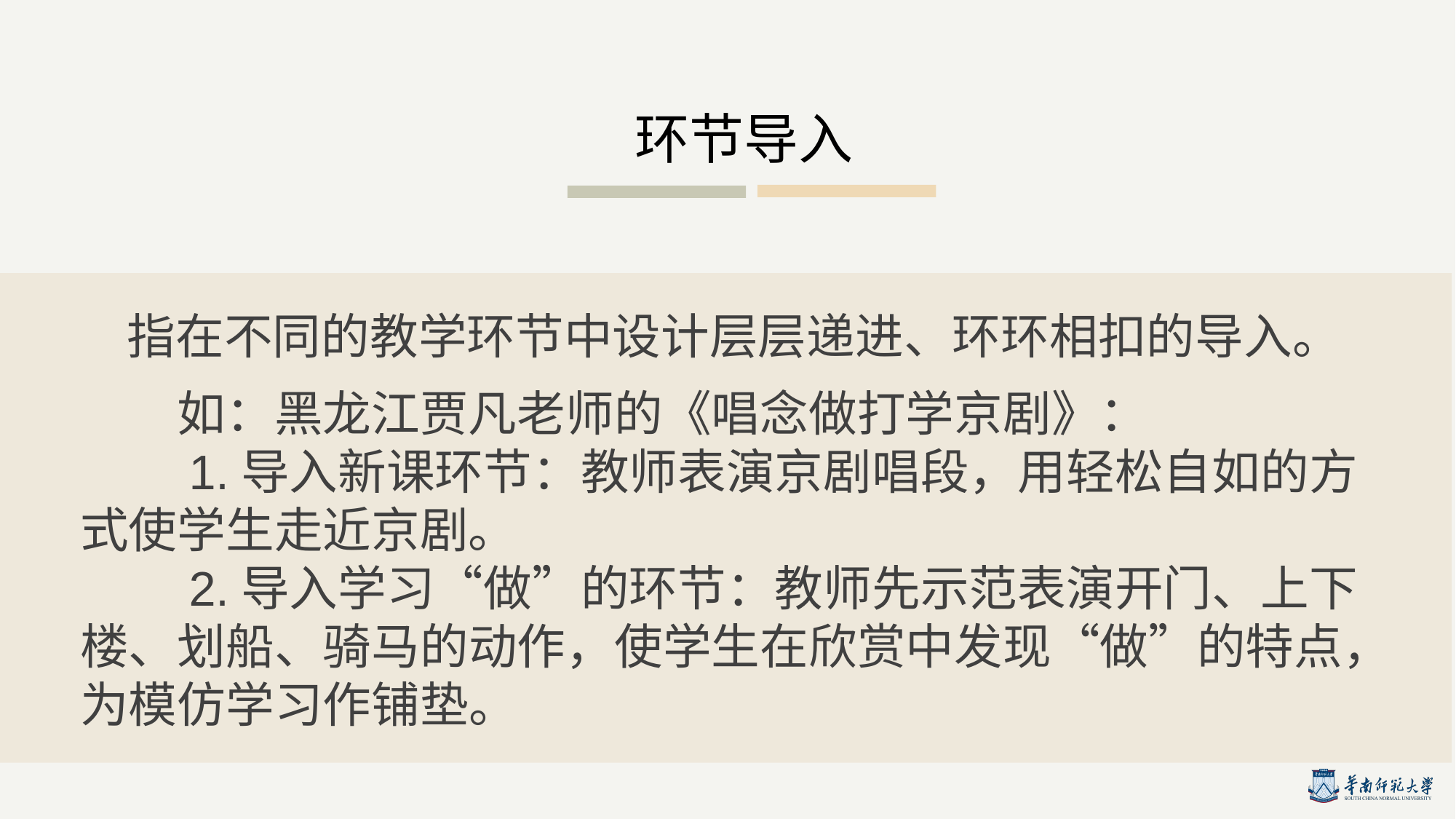

环节导入

　指在不同的教学环节中设计层层递进、环环相扣的导入。
　　如：黑龙江贾凡老师的《唱念做打学京剧》：
　　1.导入新课环节：教师表演京剧唱段，用轻松自如的方式使学生走近京剧。
　　2.导入学习“做”的环节：教师先示范表演开门、上下楼、划船、骑马的动作，使学生在欣赏中发现“做”的特点，为模仿学习作铺垫。